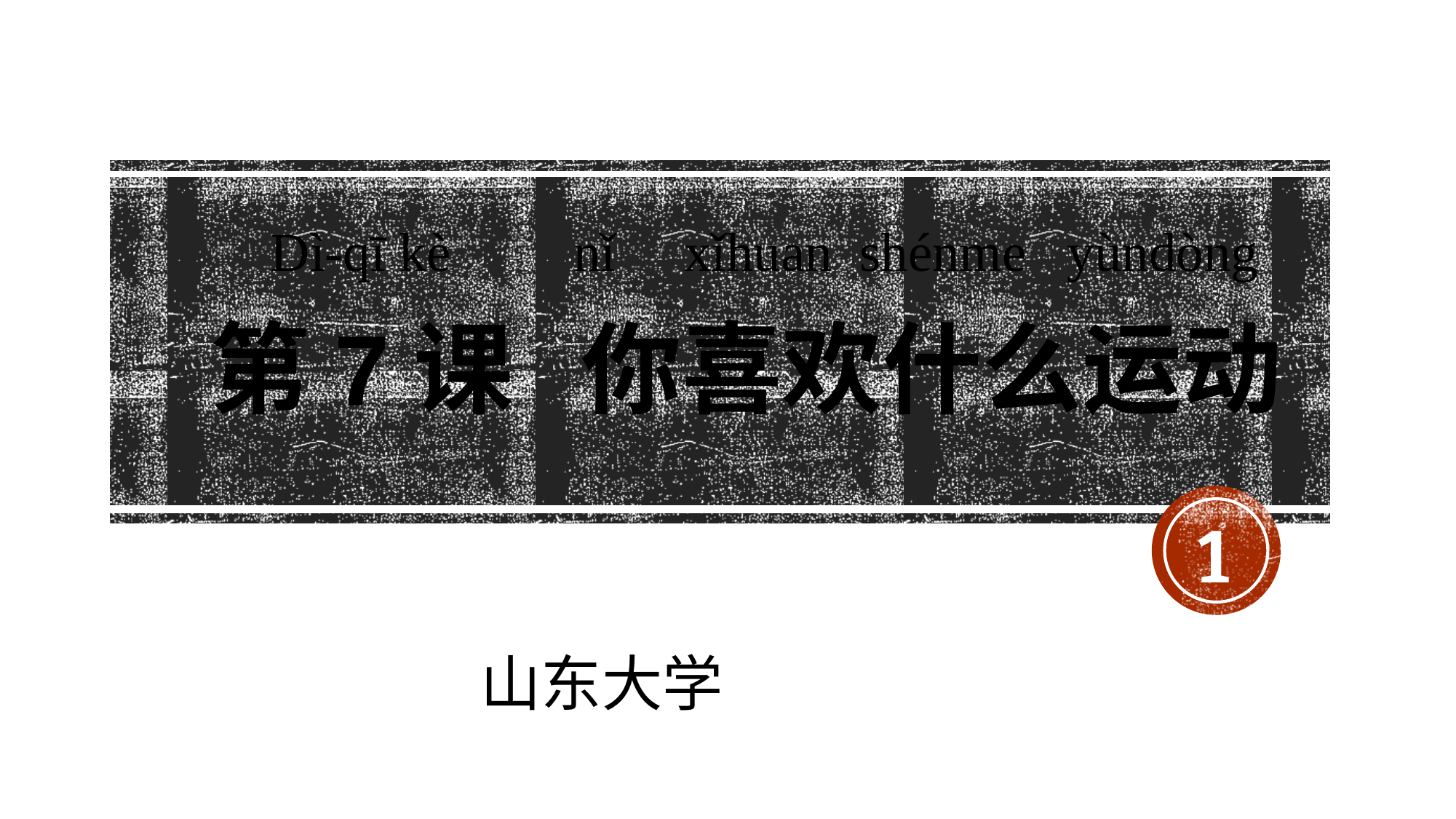

Dì-qī kè         nǐ     xǐhuan  shénme   yùndòng
# 第7课   你喜欢什么运动
1
山东大学